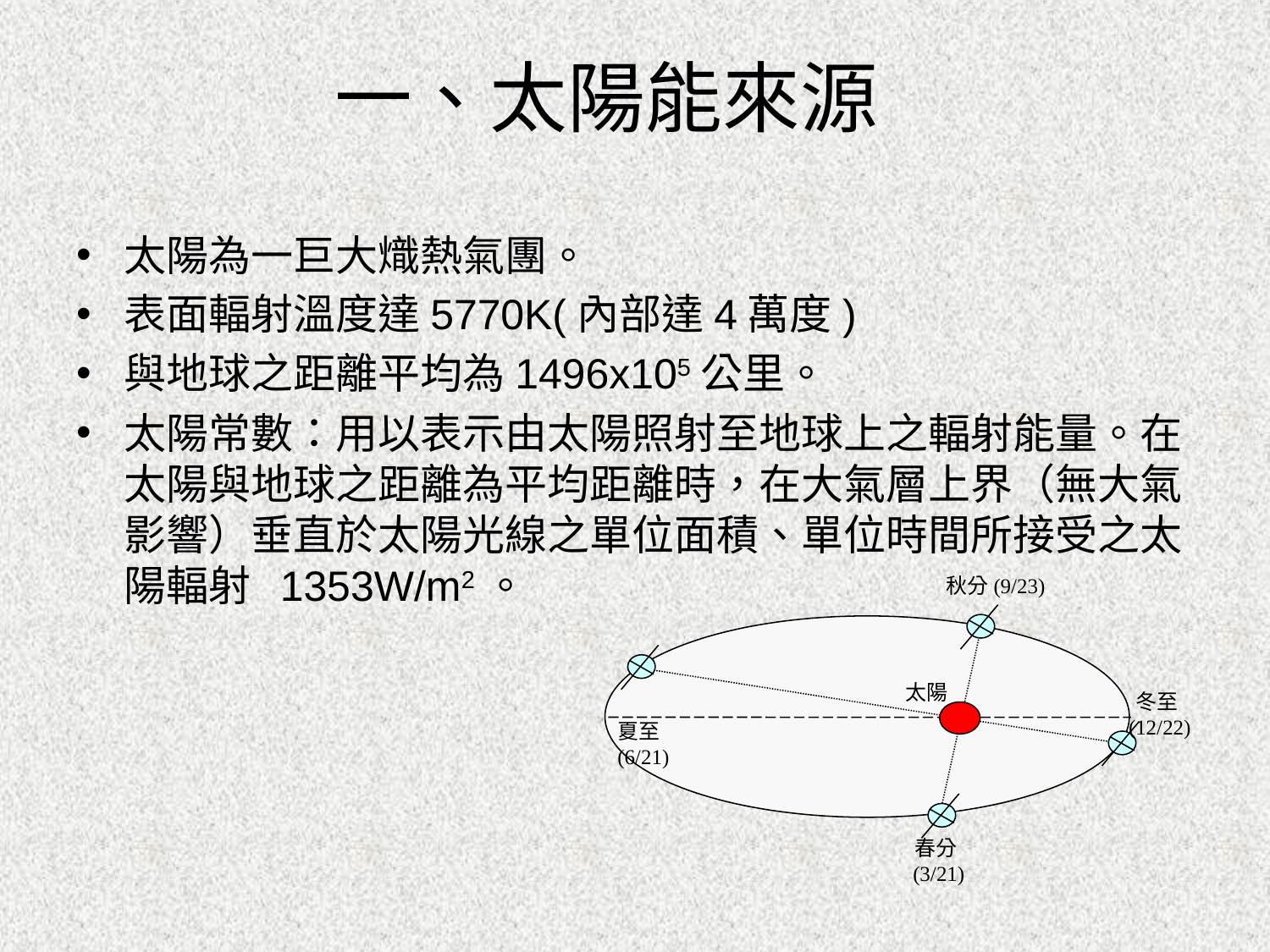

# 一、太陽能來源
太陽為一巨大熾熱氣團。
表面輻射溫度達5770K(內部達4萬度)
與地球之距離平均為1496x105公里。
太陽常數：用以表示由太陽照射至地球上之輻射能量。在太陽與地球之距離為平均距離時，在大氣層上界（無大氣影響）垂直於太陽光線之單位面積、單位時間所接受之太陽輻射  1353W/m2。

秋分(9/23)

太陽
冬至(12/22)

夏至(6/21)

春分(3/21)